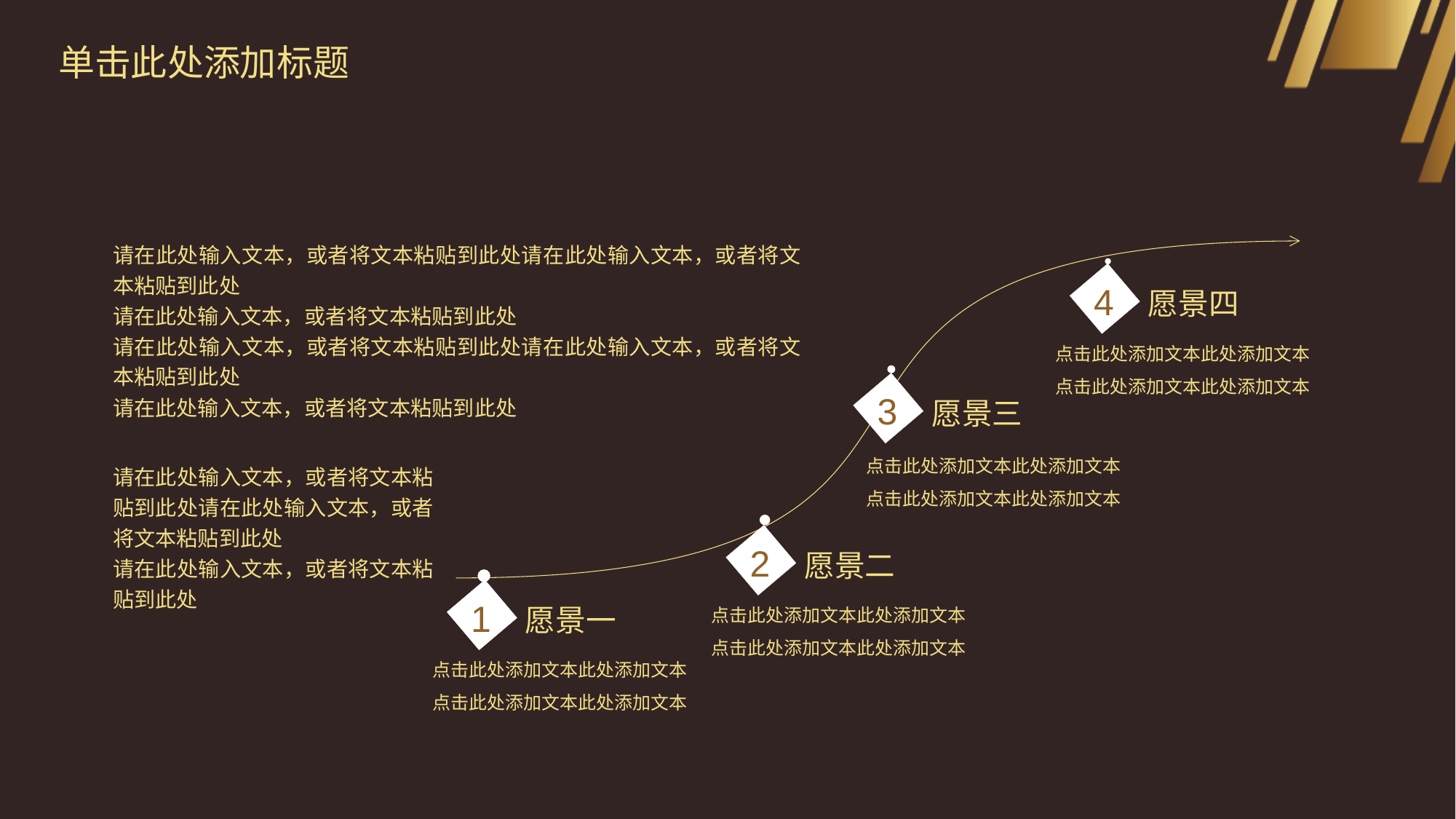

单击此处添加标题
请在此处输入文本，或者将文本粘贴到此处请在此处输入文本，或者将文本粘贴到此处
请在此处输入文本，或者将文本粘贴到此处
请在此处输入文本，或者将文本粘贴到此处请在此处输入文本，或者将文本粘贴到此处
请在此处输入文本，或者将文本粘贴到此处

4

愿景四
点击此处添加文本此处添加文本
点击此处添加文本此处添加文本

3

愿景三
点击此处添加文本此处添加文本
点击此处添加文本此处添加文本
请在此处输入文本，或者将文本粘贴到此处请在此处输入文本，或者将文本粘贴到此处
请在此处输入文本，或者将文本粘贴到此处

2

愿景二
点击此处添加文本此处添加文本
点击此处添加文本此处添加文本

1

愿景一
点击此处添加文本此处添加文本
点击此处添加文本此处添加文本